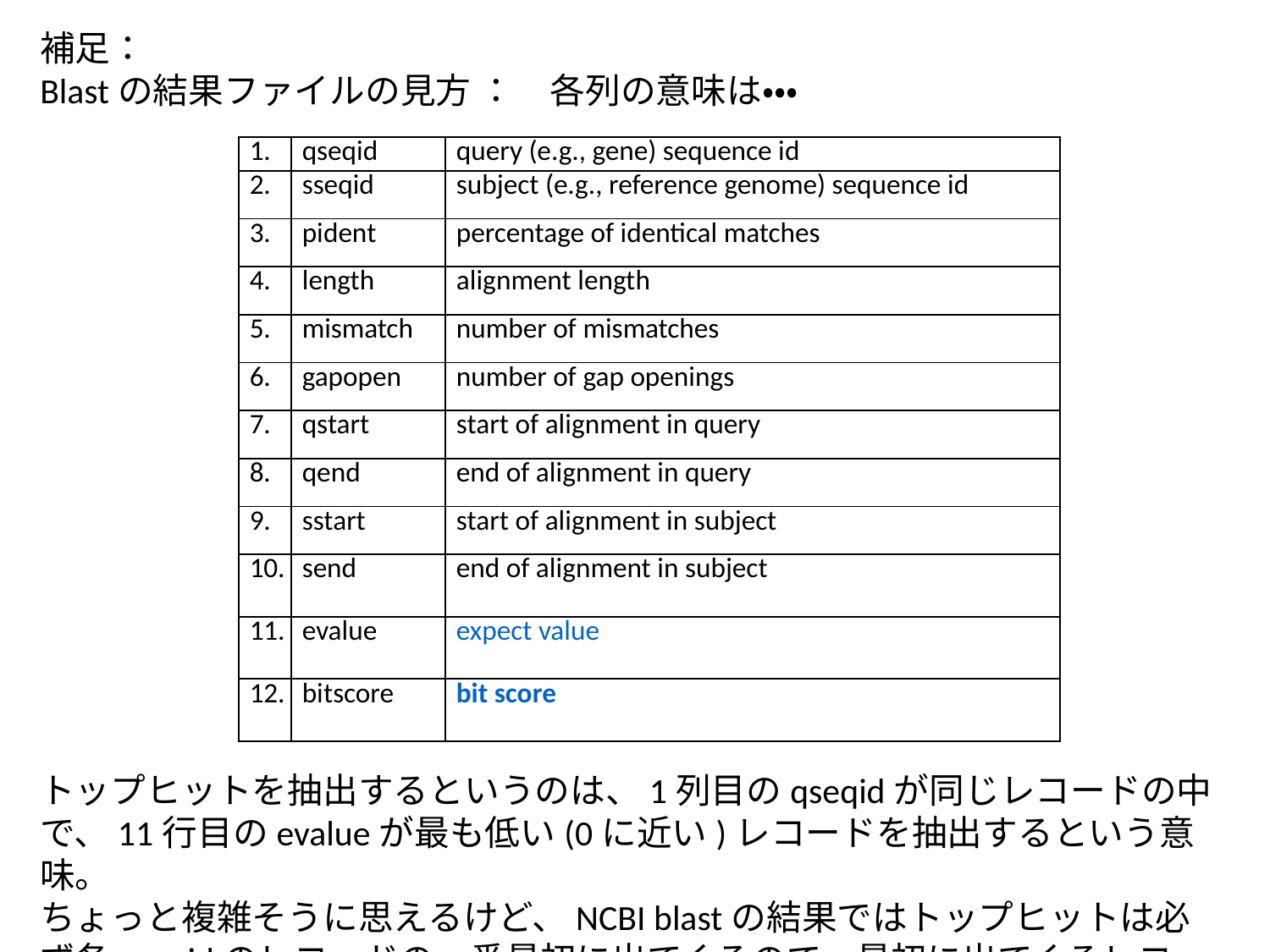

補足：
Blastの結果ファイルの見方 ：　各列の意味は・・・

| 1. | qseqid | query (e.g., gene) sequence id |
| --- | --- | --- |
| 2. | sseqid | subject (e.g., reference genome) sequence id |
| 3. | pident | percentage of identical matches |
| 4. | length | alignment length |
| 5. | mismatch | number of mismatches |
| 6. | gapopen | number of gap openings |
| 7. | qstart | start of alignment in query |
| 8. | qend | end of alignment in query |
| 9. | sstart | start of alignment in subject |
| 10. | send | end of alignment in subject |
| 11. | evalue | expect value |
| 12. | bitscore | bit score |
トップヒットを抽出するというのは、1列目のqseqidが同じレコードの中で、11行目のevalueが最も低い(0に近い)レコードを抽出するという意味。
ちょっと複雑そうに思えるけど、NCBI blastの結果ではトップヒットは必ず各qseqidのレコードの一番最初に出てくるので、最初に出てくるレコードのみを表示する。